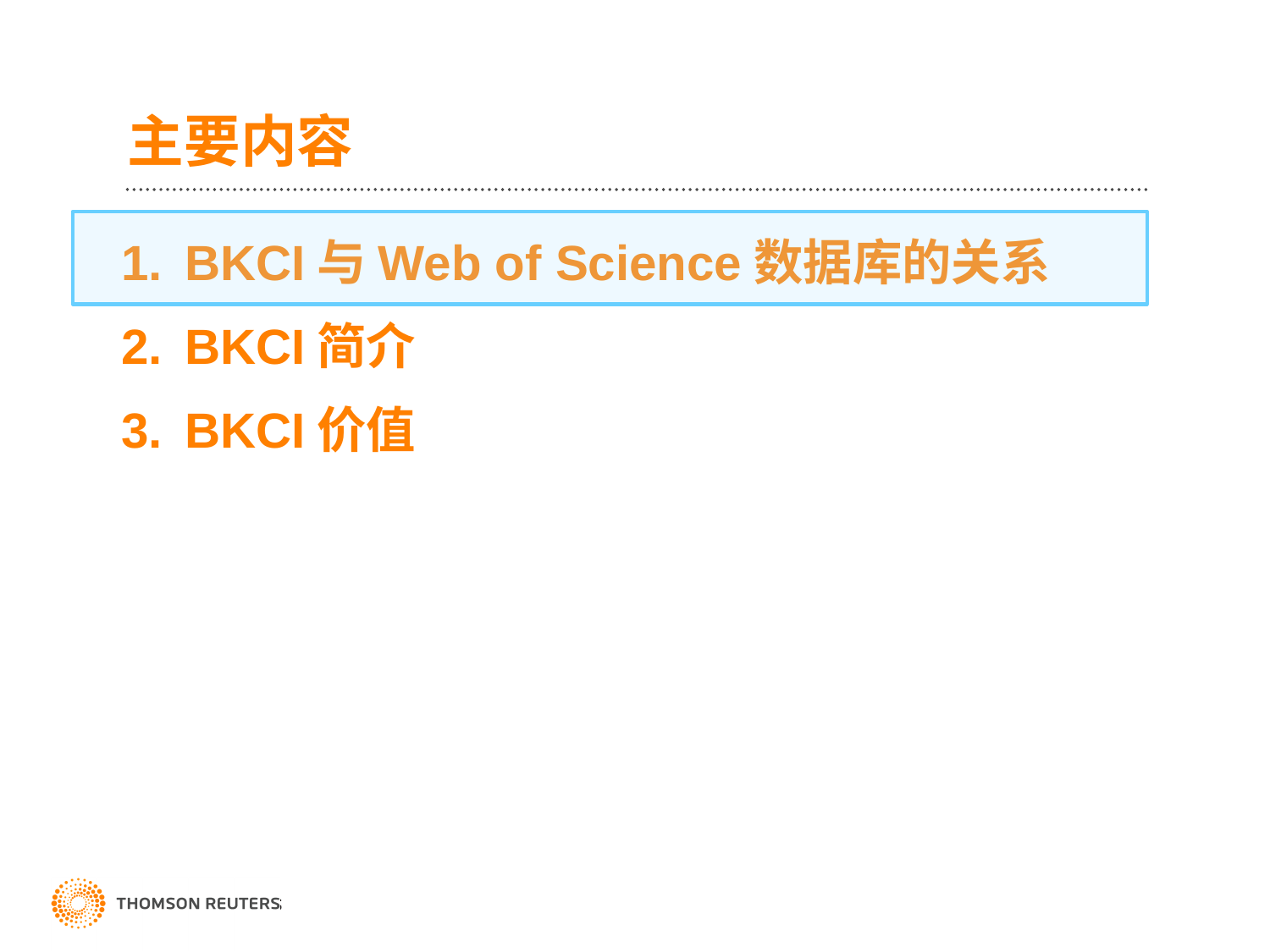

# 主要内容

BKCI与Web of Science数据库的关系
BKCI简介
BKCI价值